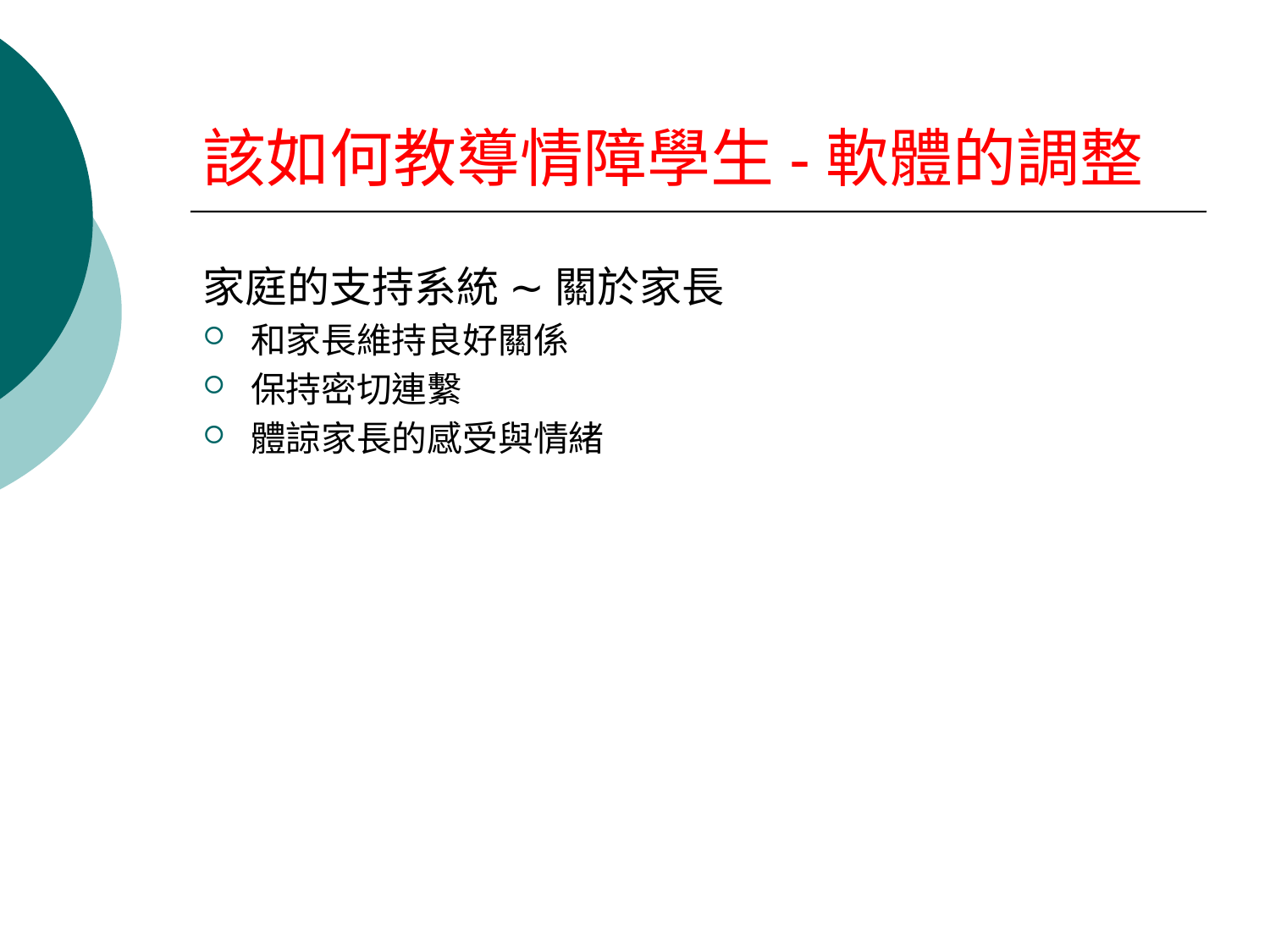

# 該如何教導情障學生-軟體的調整
家庭的支持系統~關於家長
和家長維持良好關係
保持密切連繫
體諒家長的感受與情緒